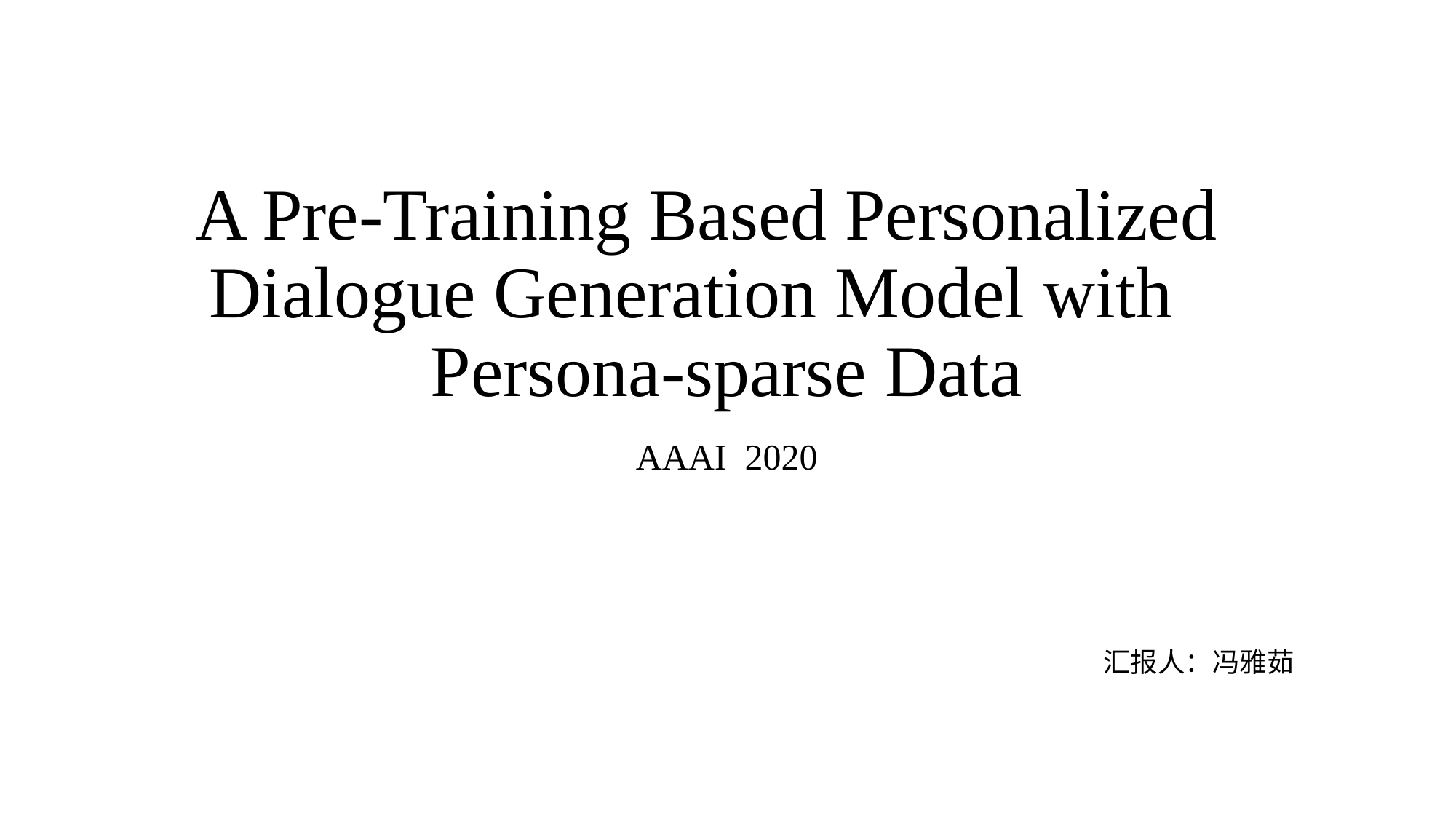

A Pre-Training Based Personalized
	Dialogue Generation Model with
Persona-sparse Data
AAAI  2020
汇报人：冯雅茹